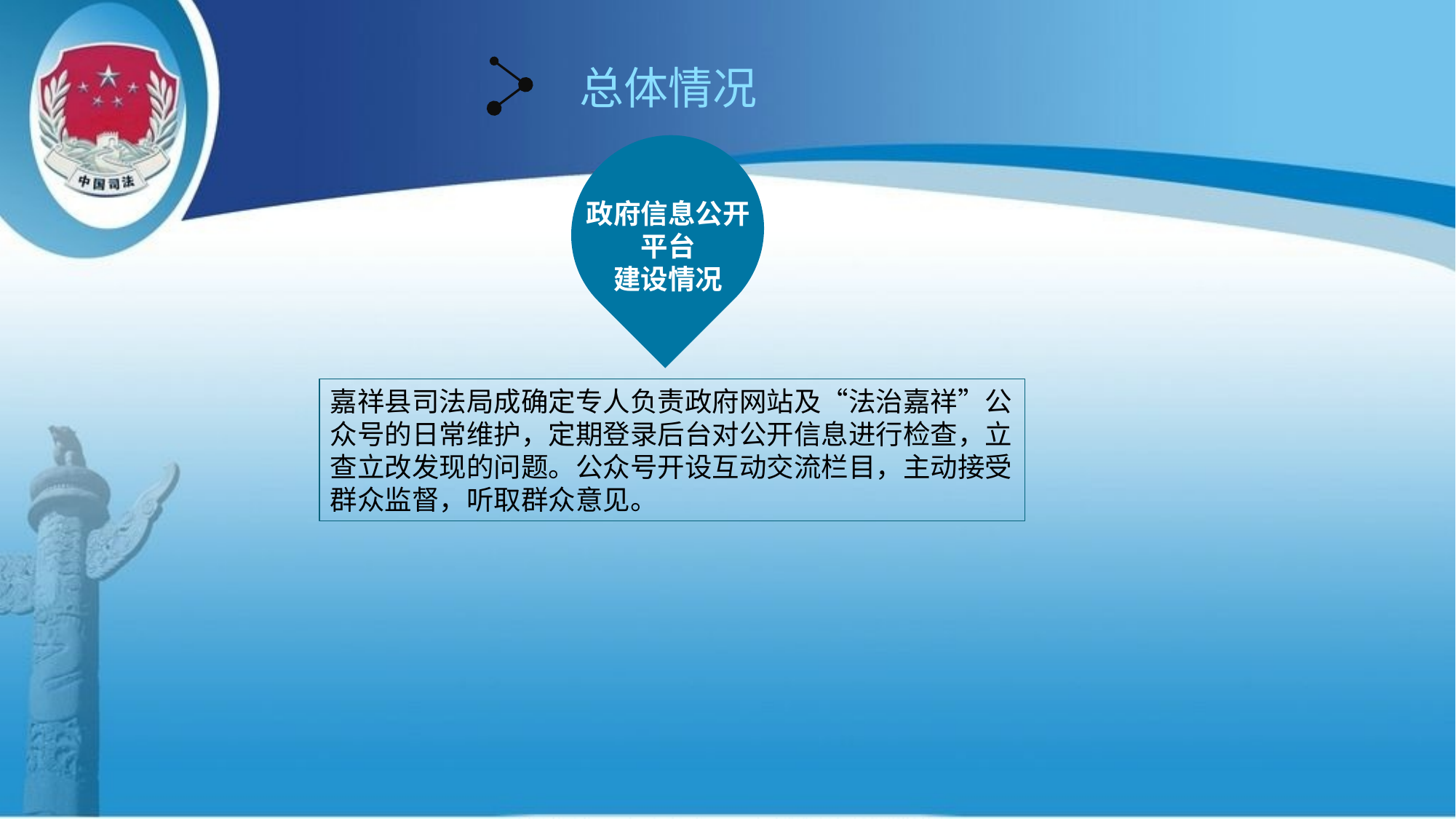

总体情况

政府信息公开
平台
建设情况
嘉祥县司法局成确定专人负责政府网站及“法治嘉祥”公众号的日常维护，定期登录后台对公开信息进行检查，立查立改发现的问题。公众号开设互动交流栏目，主动接受群众监督，听取群众意见。